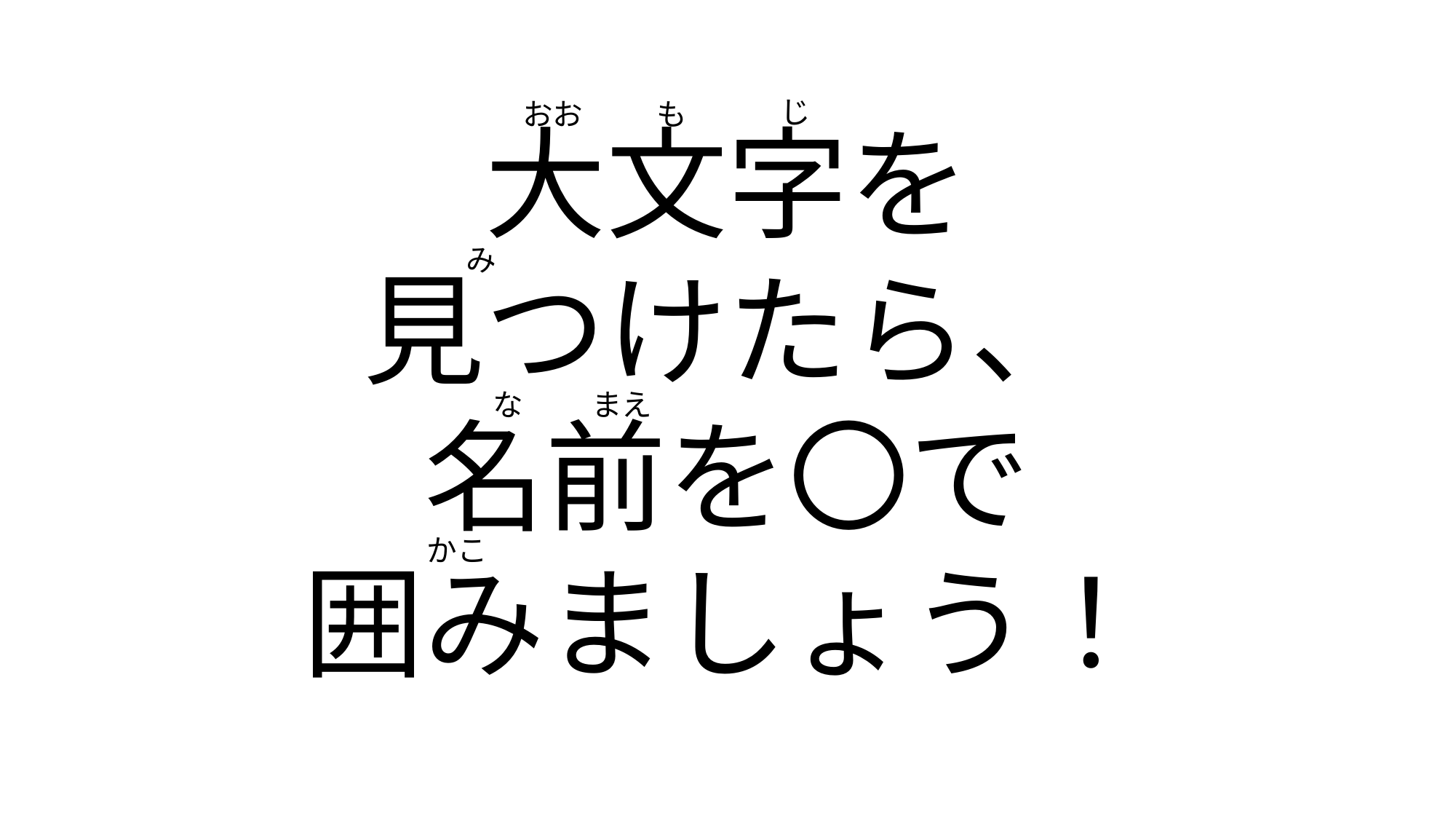

じ
おお
も
大文字を
見つけたら、
名前を〇で
囲みましょう！
み
な
まえ
かこ